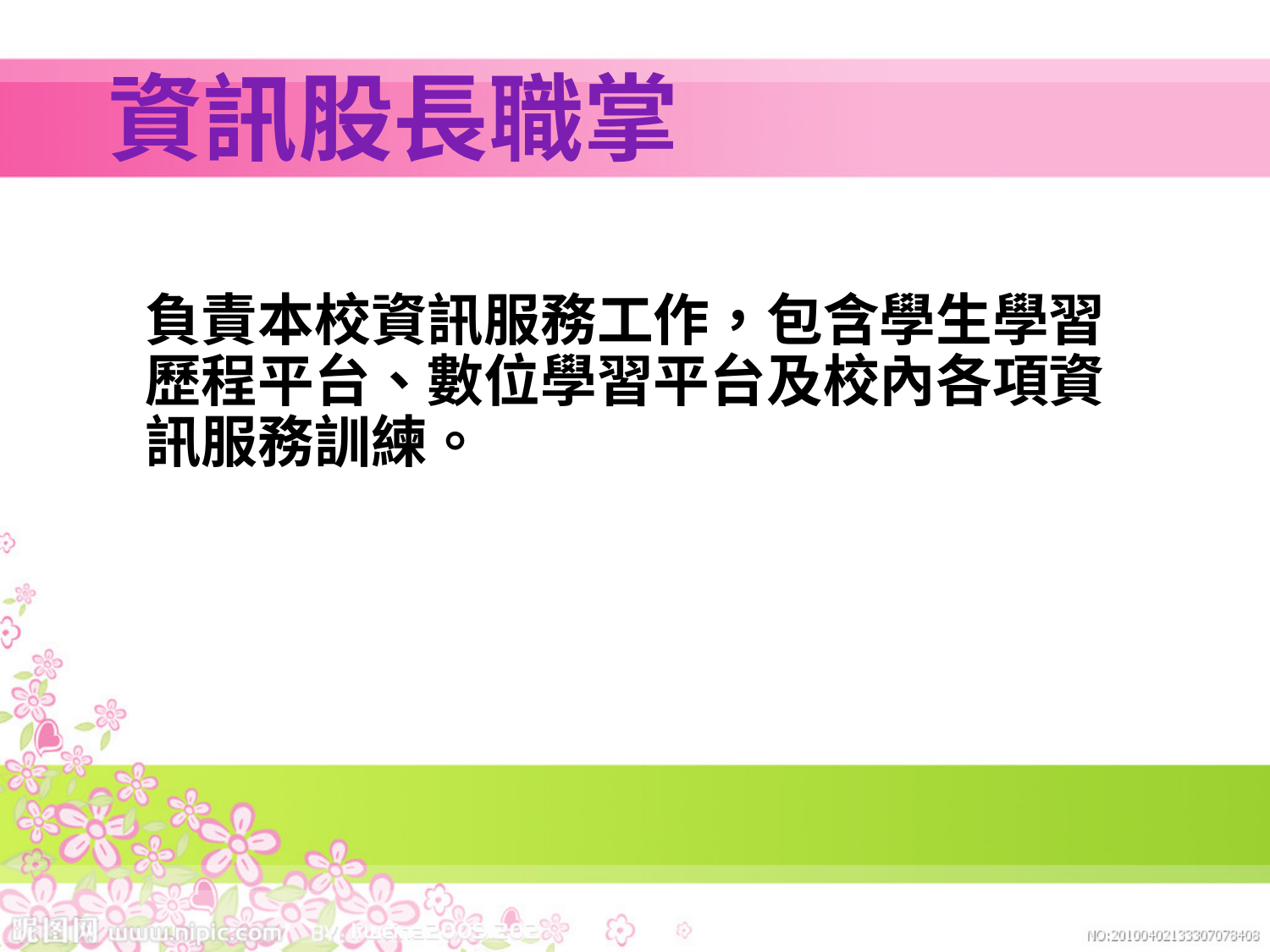

# 資訊股長職掌
負責本校資訊服務工作，包含學生學習歷程平台、數位學習平台及校內各項資訊服務訓練。